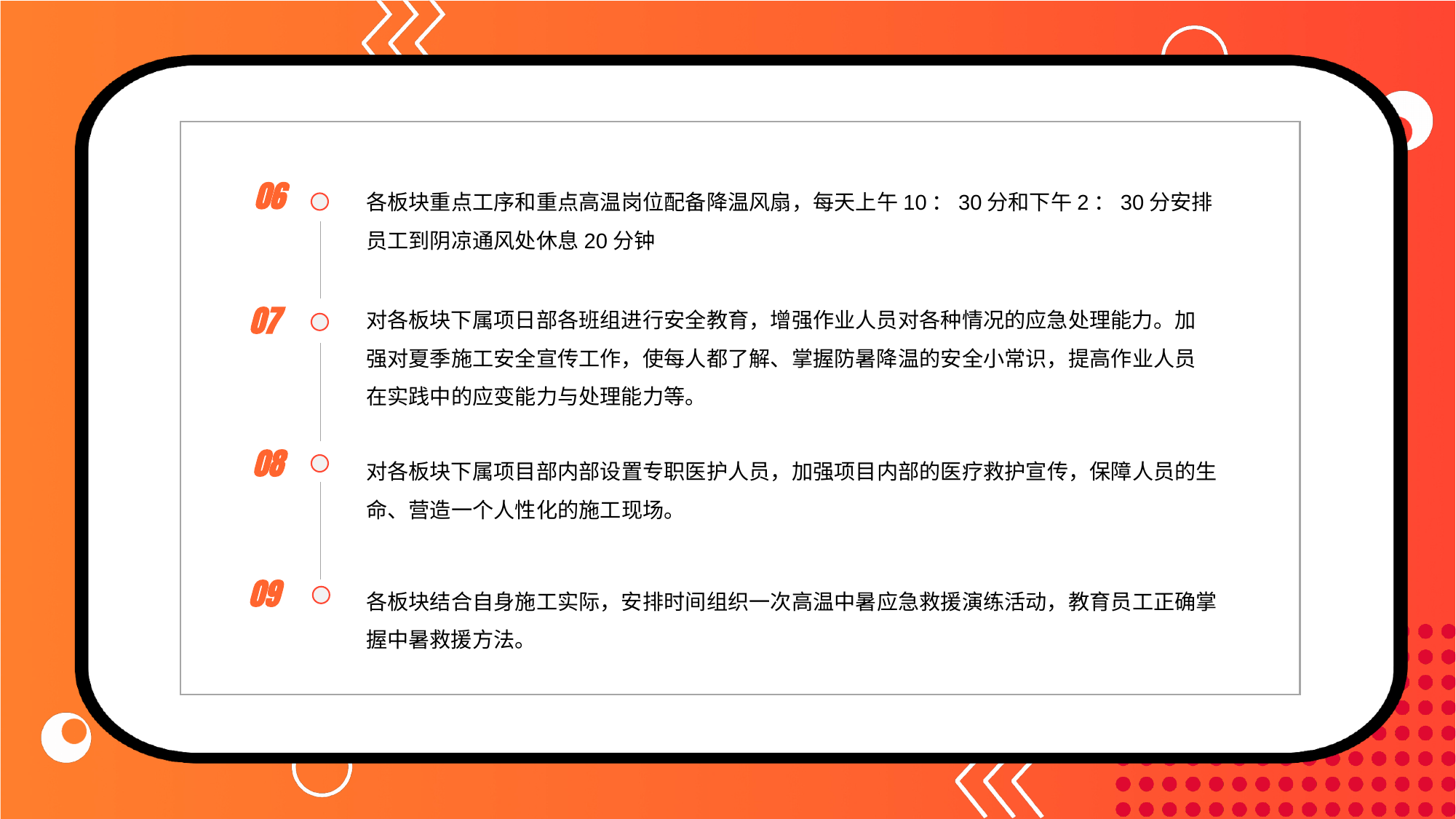

各板块重点工序和重点高温岗位配备降温风扇，每天上午10：30分和下午2：30分安排员工到阴凉通风处休息20分钟
06

对各板块下属项日部各班组进行安全教育，增强作业人员对各种情况的应急处理能力。加强对夏季施工安全宣传工作，使每人都了解、掌握防暑降温的安全小常识，提高作业人员在实践中的应变能力与处理能力等。
07
对各板块下属项目部内部设置专职医护人员，加强项目内部的医疗救护宣传，保障人员的生命、营造一个人性化的施工现场。
08
各板块结合自身施工实际，安排时间组织一次高温中暑应急救援演练活动，教育员工正确掌握中暑救援方法。
09